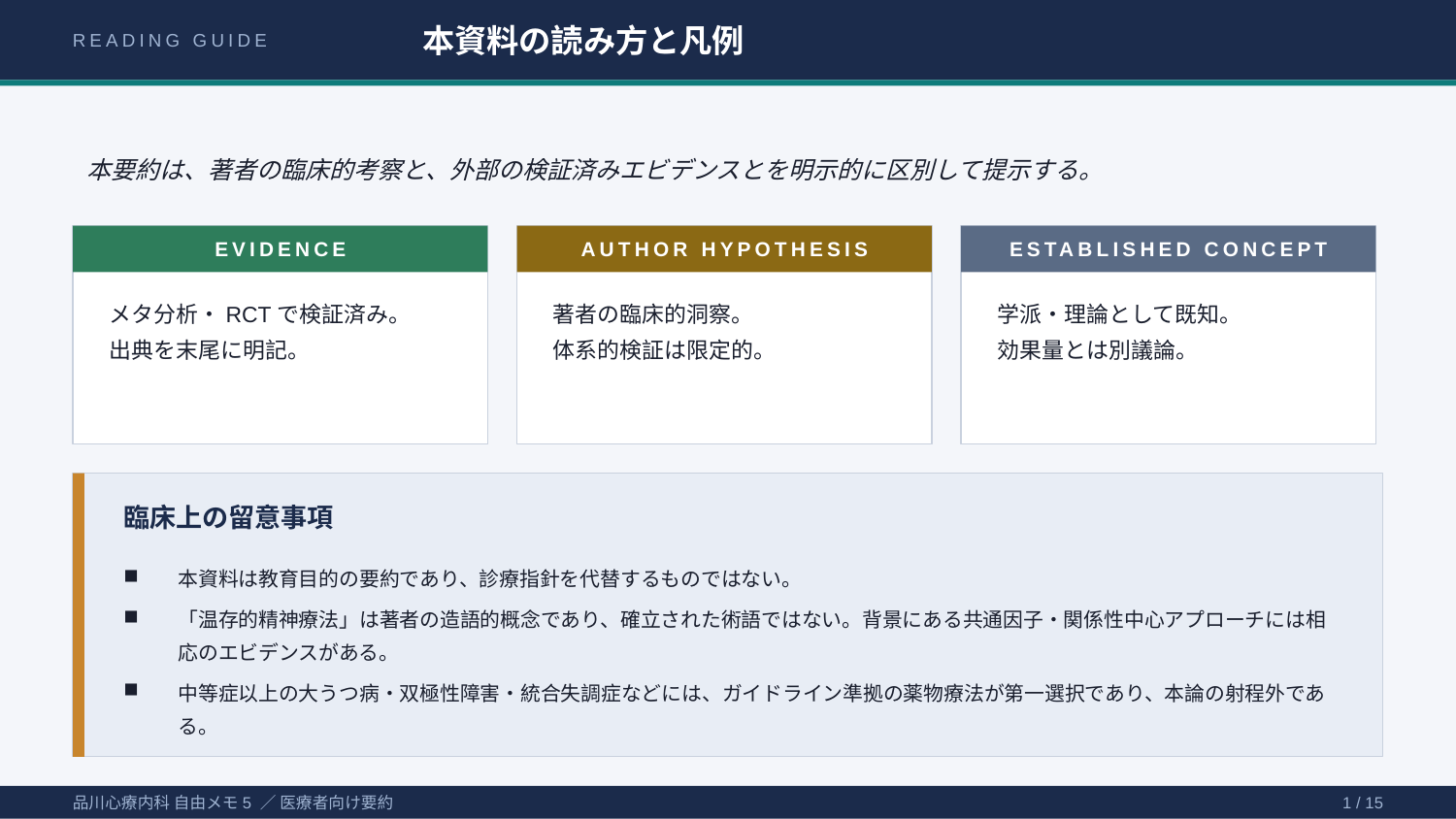

READING GUIDE
本資料の読み方と凡例

本要約は、著者の臨床的考察と、外部の検証済みエビデンスとを明示的に区別して提示する。

EVIDENCE

AUTHOR HYPOTHESIS

ESTABLISHED CONCEPT
メタ分析・RCTで検証済み。
出典を末尾に明記。
著者の臨床的洞察。
体系的検証は限定的。
学派・理論として既知。
効果量とは別議論。

臨床上の留意事項
本資料は教育目的の要約であり、診療指針を代替するものではない。
「温存的精神療法」は著者の造語的概念であり、確立された術語ではない。背景にある共通因子・関係性中心アプローチには相応のエビデンスがある。
中等症以上の大うつ病・双極性障害・統合失調症などには、ガイドライン準拠の薬物療法が第一選択であり、本論の射程外である。

品川心療内科 自由メモ5 ／ 医療者向け要約
1 / 15